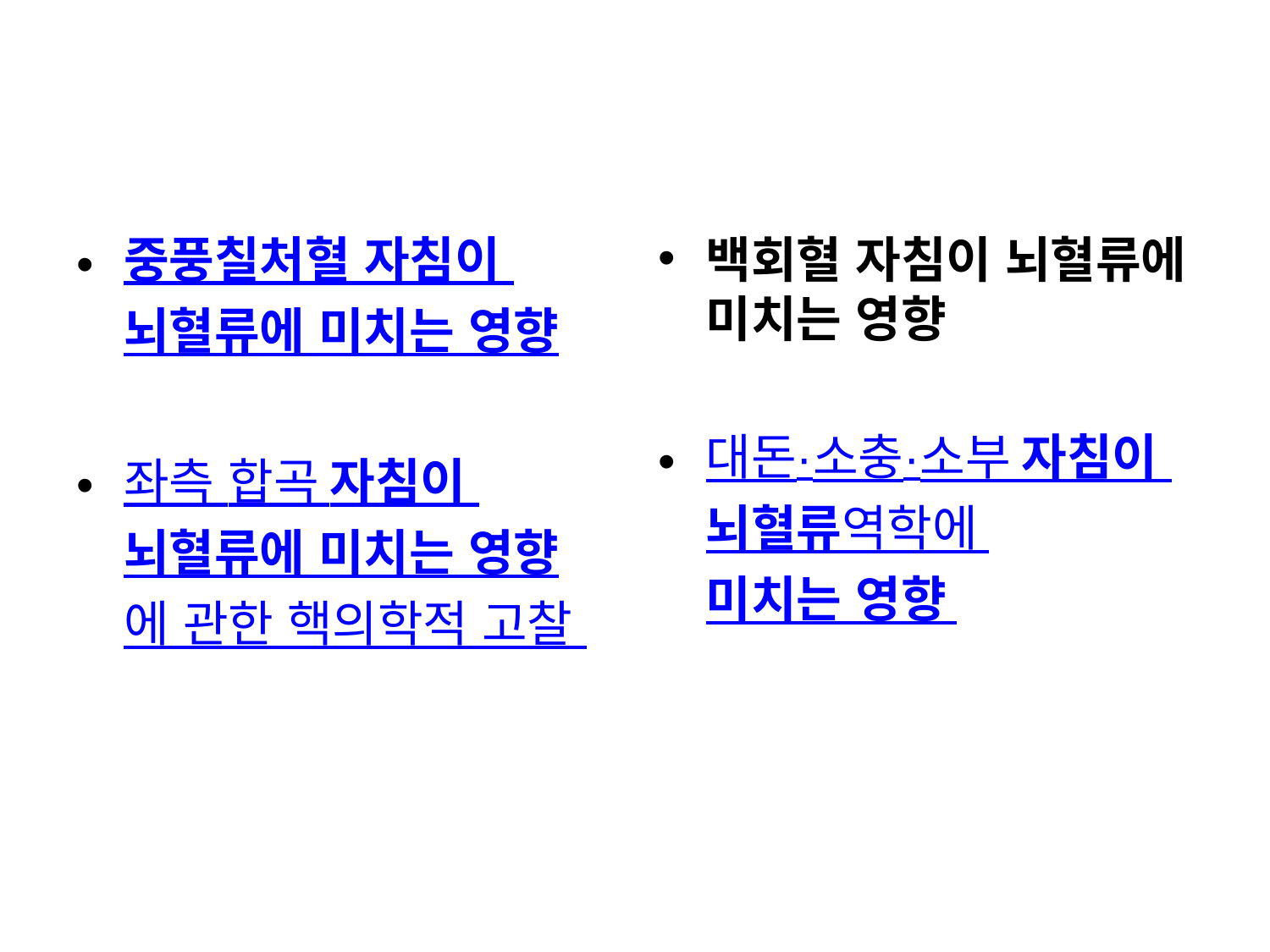

#
중풍칠처혈 자침이 뇌혈류에 미치는 영향

좌측 합곡 자침이 뇌혈류에 미치는 영향에 관한 핵의학적 고찰
백회혈 자침이 뇌혈류에 미치는 영향

대돈·소충·소부 자침이 뇌혈류역학에 미치는 영향